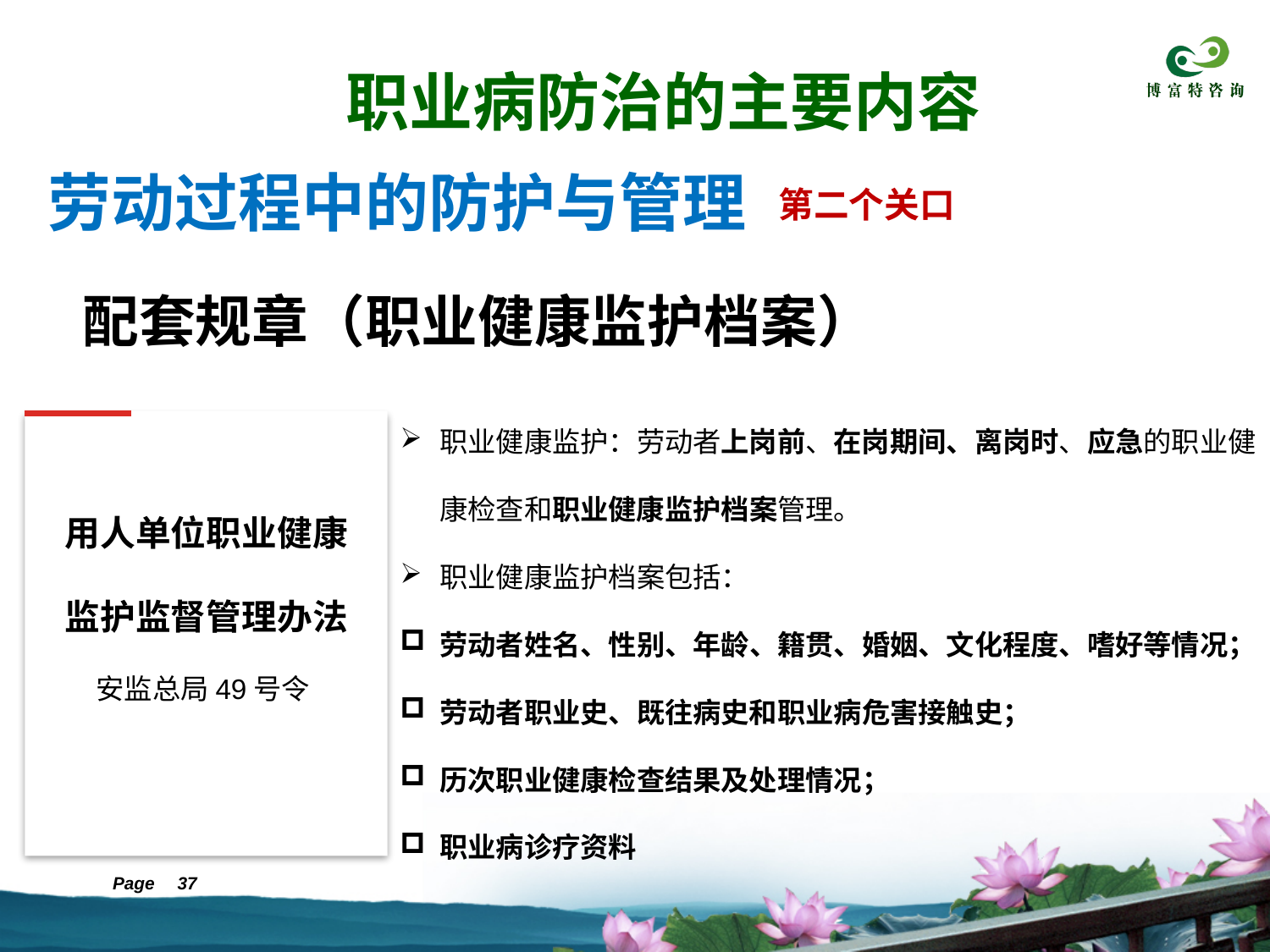

职业病防治的主要内容
劳动过程中的防护与管理
第二个关口
配套规章（职业健康监护档案）
职业健康监护：劳动者上岗前、在岗期间、离岗时、应急的职业健康检查和职业健康监护档案管理。
职业健康监护档案包括：
劳动者姓名、性别、年龄、籍贯、婚姻、文化程度、嗜好等情况；
劳动者职业史、既往病史和职业病危害接触史；
历次职业健康检查结果及处理情况；
职业病诊疗资料

用人单位职业健康
监护监督管理办法
安监总局49号令